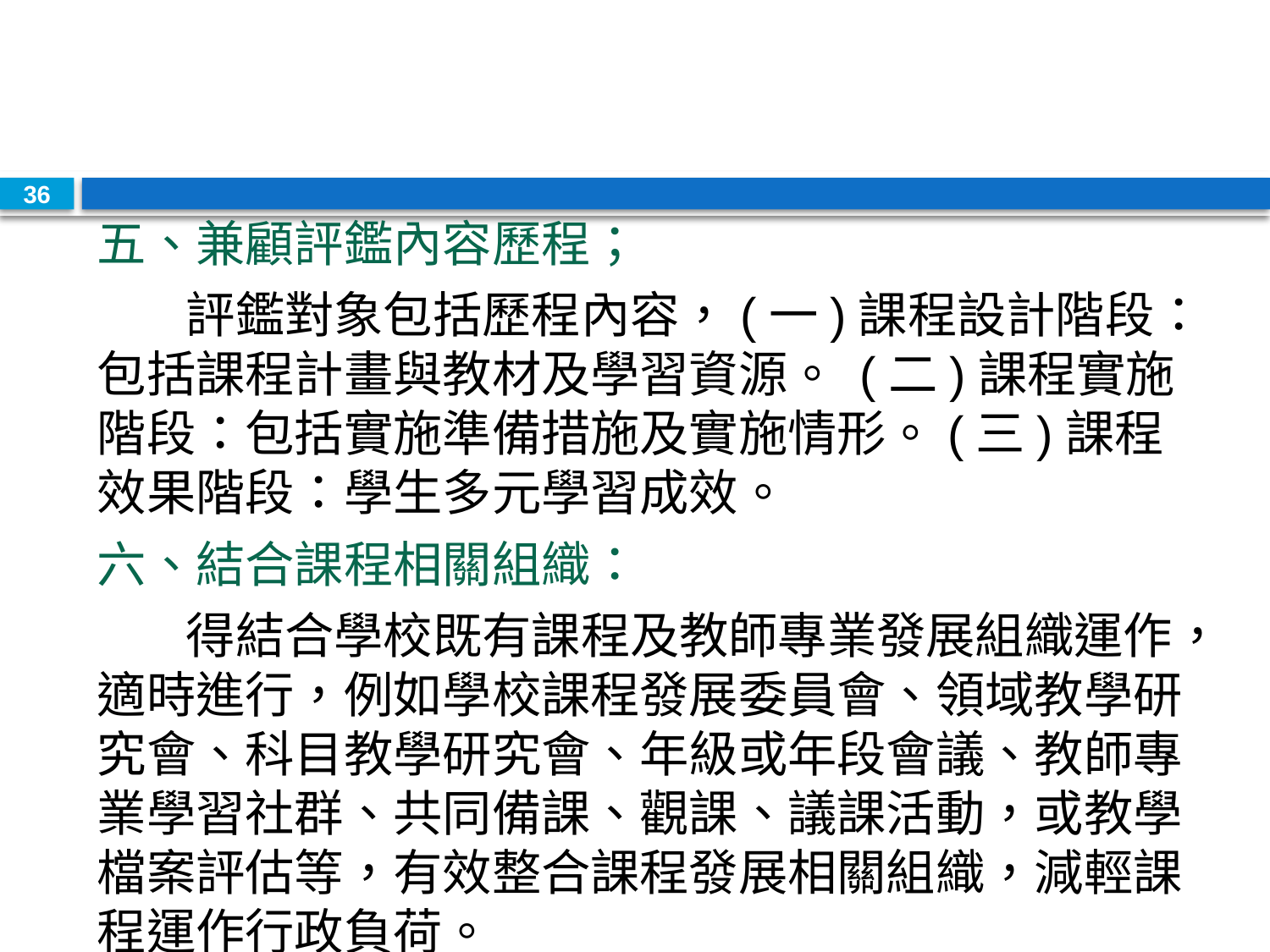

#
36
五、兼顧評鑑內容歷程；
       評鑑對象包括歷程內容，(一)課程設計階段：包括課程計畫與教材及學習資源。 (二)課程實施階段：包括實施準備措施及實施情形。(三)課程效果階段：學生多元學習成效。
六、結合課程相關組織：
       得結合學校既有課程及教師專業發展組織運作，適時進行，例如學校課程發展委員會、領域教學研究會、科目教學研究會、年級或年段會議、教師專業學習社群、共同備課、觀課、議課活動，或教學檔案評估等，有效整合課程發展相關組織，減輕課程運作行政負荷。